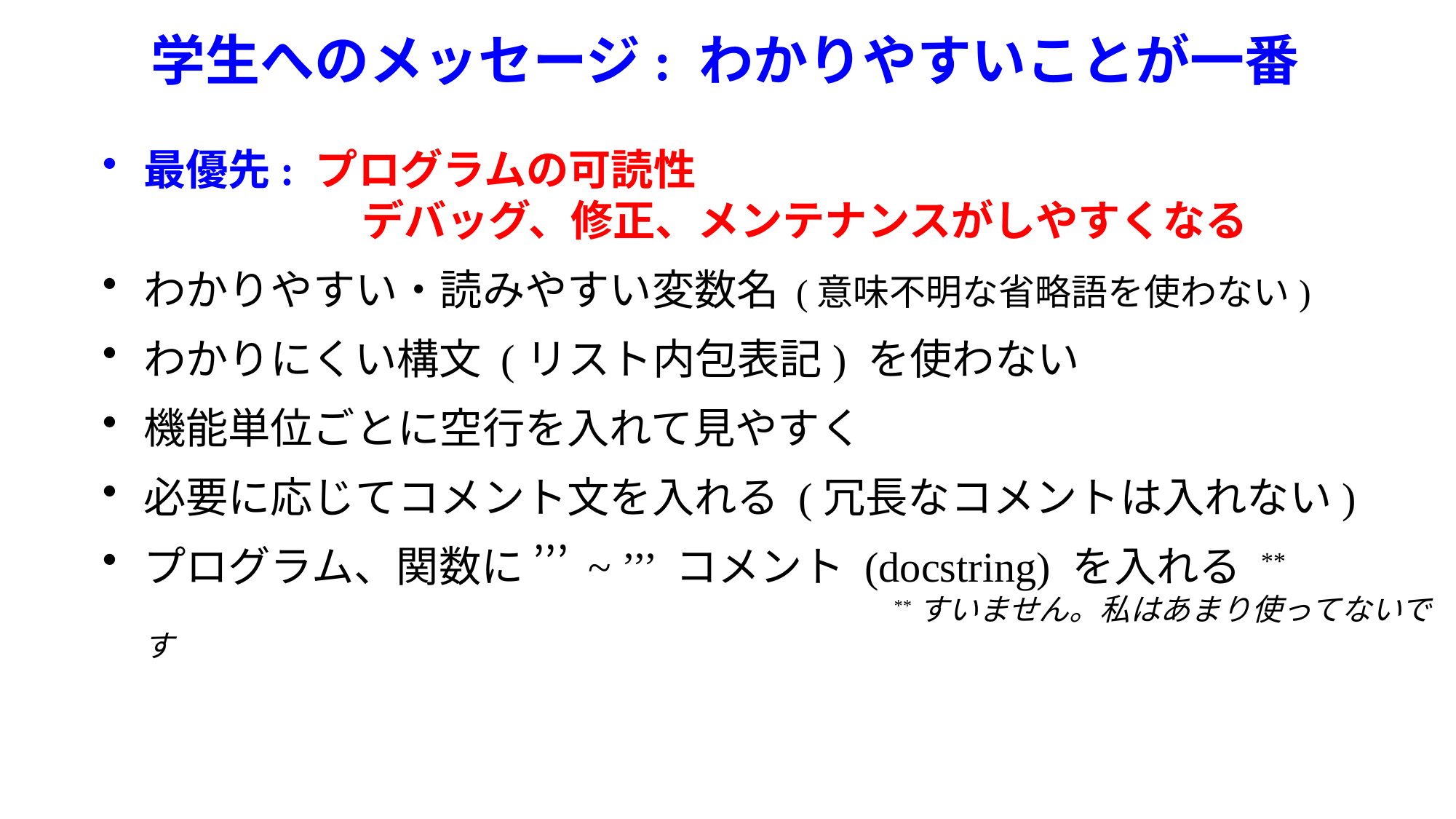

# 学生へのメッセージ: わかりやすいことが一番
最優先: プログラムの可読性
		デバッグ、修正、メンテナンスがしやすくなる
わかりやすい・読みやすい変数名 (意味不明な省略語を使わない)
わかりにくい構文 (リスト内包表記) を使わない
機能単位ごとに空行を入れて見やすく
必要に応じてコメント文を入れる (冗長なコメントは入れない)
プログラム、関数に ’’’ ~ ’’’ コメント (docstring) を入れる **
　　						　    　**すいません。私はあまり使ってないです